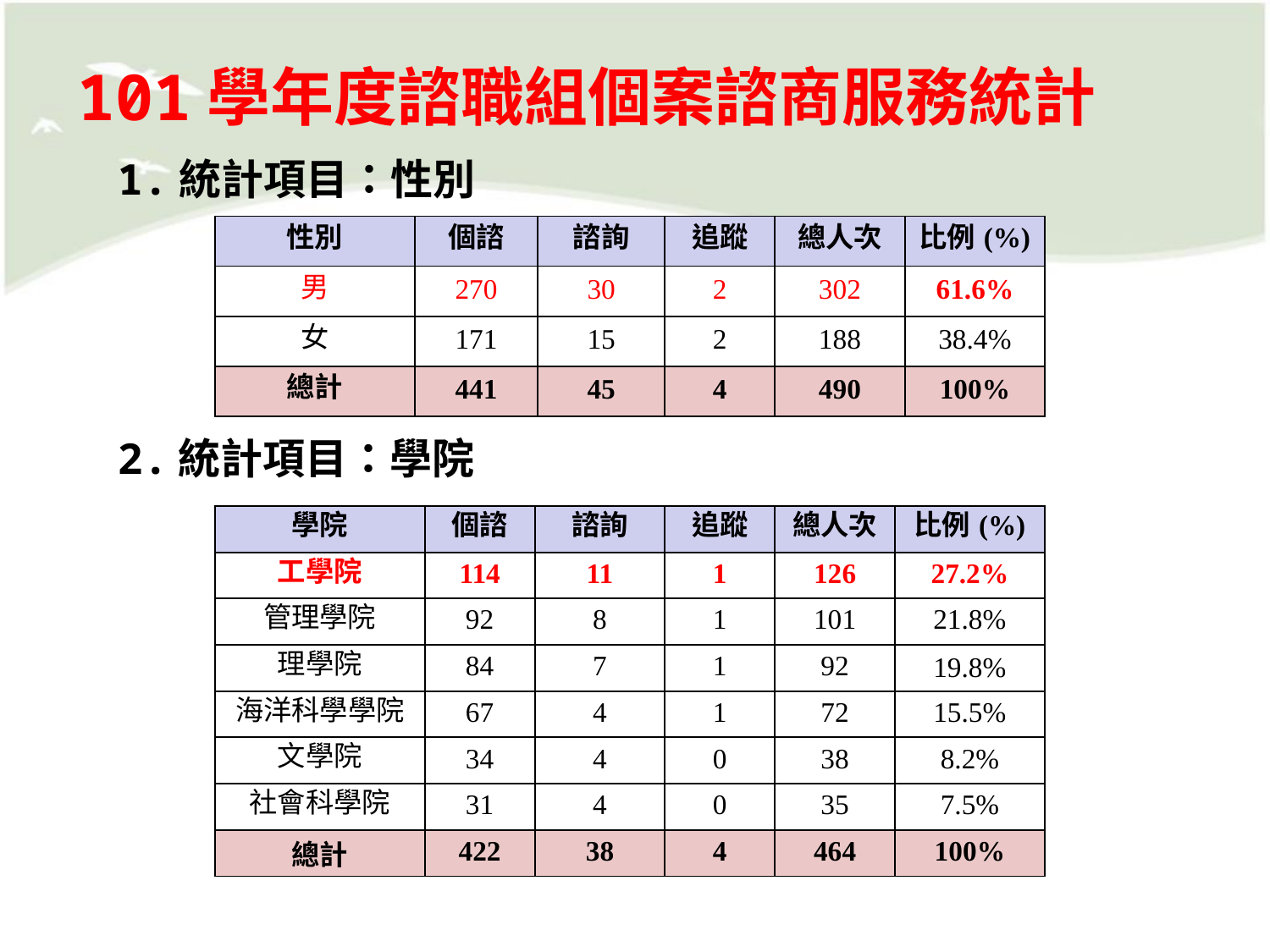

# 101學年度諮職組個案諮商服務統計
1.統計項目：性別

| 性別 | 個諮 | 諮詢 | 追蹤 | 總人次 | 比例(%) |
| --- | --- | --- | --- | --- | --- |
| 男 | 270 | 30 | 2 | 302 | 61.6% |
| 女 | 171 | 15 | 2 | 188 | 38.4% |
| 總計 | 441 | 45 | 4 | 490 | 100% |
2.統計項目：學院

| 學院 | 個諮 | 諮詢 | 追蹤 | 總人次 | 比例(%) |
| --- | --- | --- | --- | --- | --- |
| 工學院 | 114 | 11 | 1 | 126 | 27.2% |
| 管理學院 | 92 | 8 | 1 | 101 | 21.8% |
| 理學院 | 84 | 7 | 1 | 92 | 19.8% |
| 海洋科學學院 | 67 | 4 | 1 | 72 | 15.5% |
| 文學院 | 34 | 4 | 0 | 38 | 8.2% |
| 社會科學院 | 31 | 4 | 0 | 35 | 7.5% |
| 總計 | 422 | 38 | 4 | 464 | 100% |